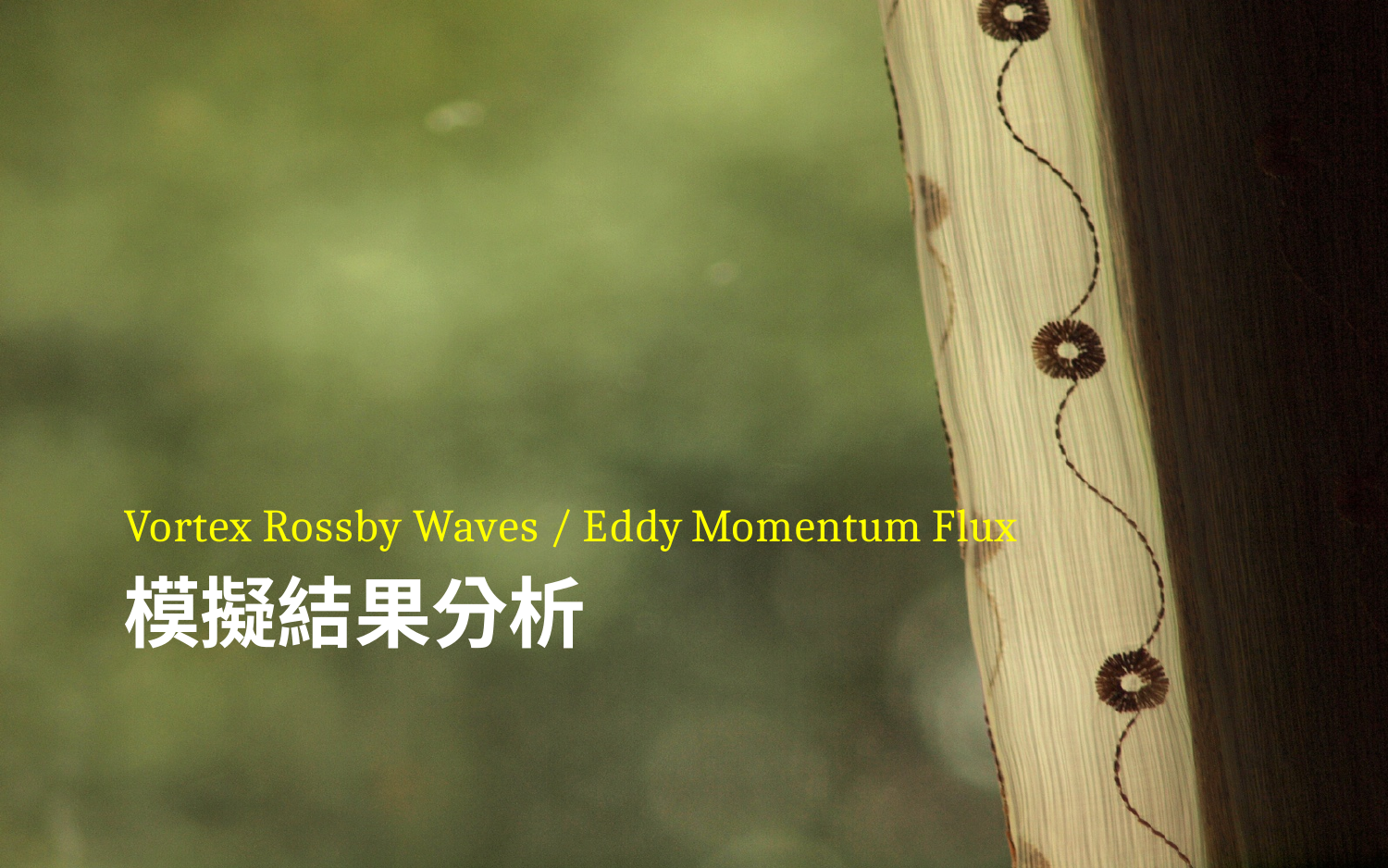

Vortex Rossby Waves / Eddy Momentum Flux
# 模擬結果分析